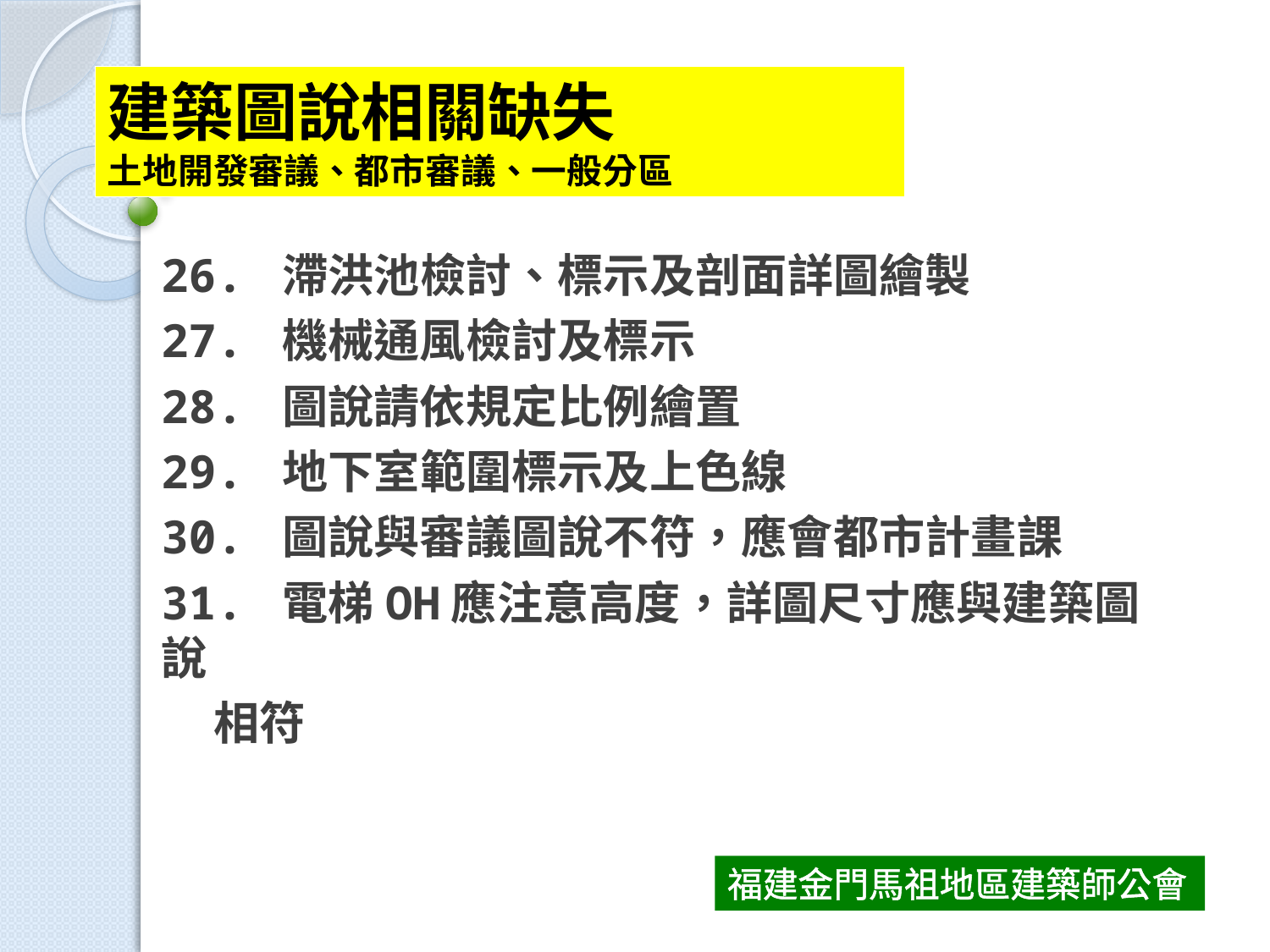

建築圖說相關缺失
土地開發審議、都市審議、一般分區
26. 滯洪池檢討、標示及剖面詳圖繪製
27. 機械通風檢討及標示
28. 圖說請依規定比例繪置
29. 地下室範圍標示及上色線
30. 圖說與審議圖說不符，應會都市計畫課
31. 電梯OH應注意高度，詳圖尺寸應與建築圖說
    相符
福建金門馬祖地區建築師公會